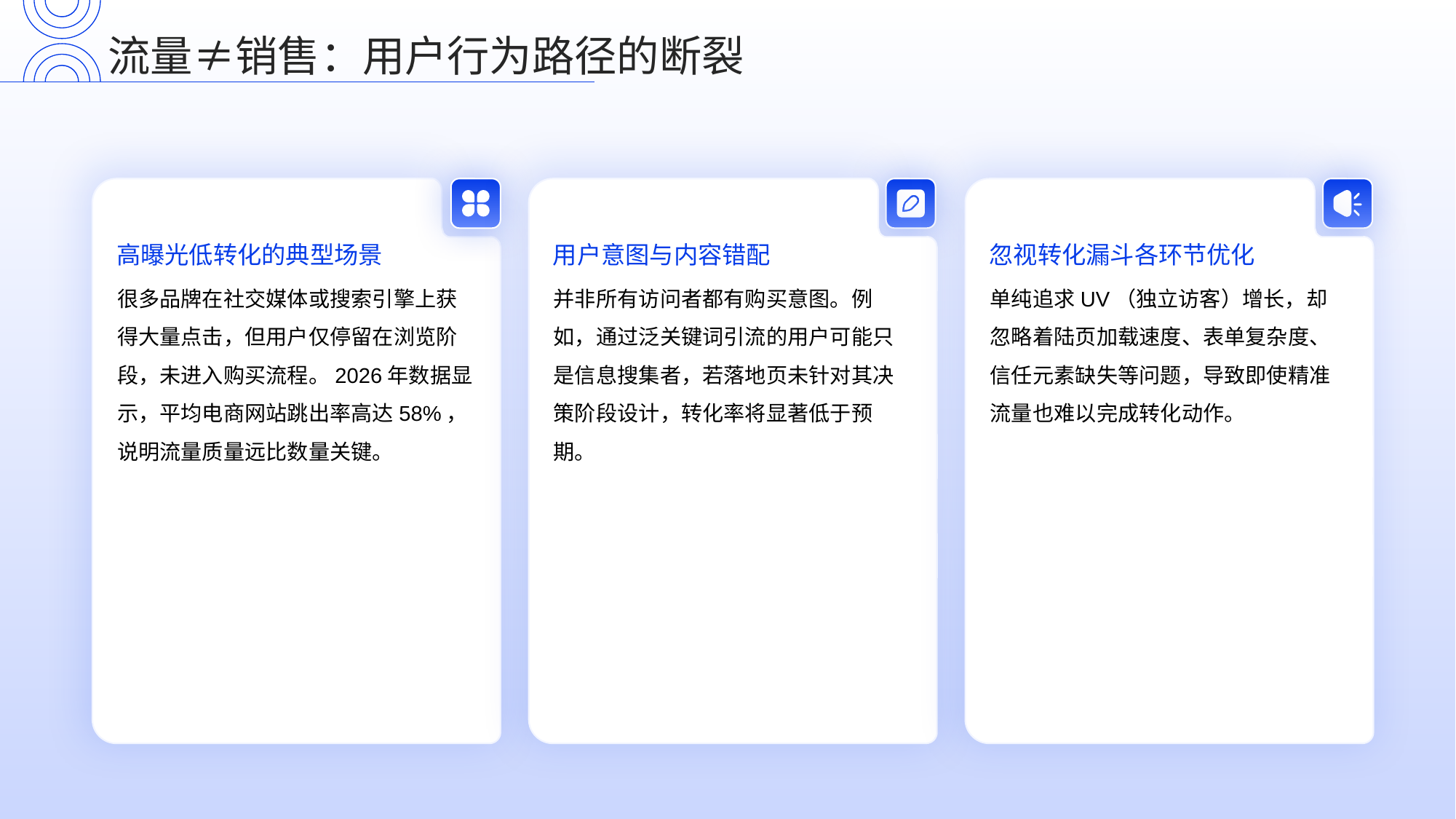

流量≠销售：用户行为路径的断裂

高曝光低转化的典型场景
用户意图与内容错配
忽视转化漏斗各环节优化
很多品牌在社交媒体或搜索引擎上获得大量点击，但用户仅停留在浏览阶段，未进入购买流程。2026年数据显示，平均电商网站跳出率高达58%，说明流量质量远比数量关键。
并非所有访问者都有购买意图。例如，通过泛关键词引流的用户可能只是信息搜集者，若落地页未针对其决策阶段设计，转化率将显著低于预期。
单纯追求UV（独立访客）增长，却忽略着陆页加载速度、表单复杂度、信任元素缺失等问题，导致即使精准流量也难以完成转化动作。